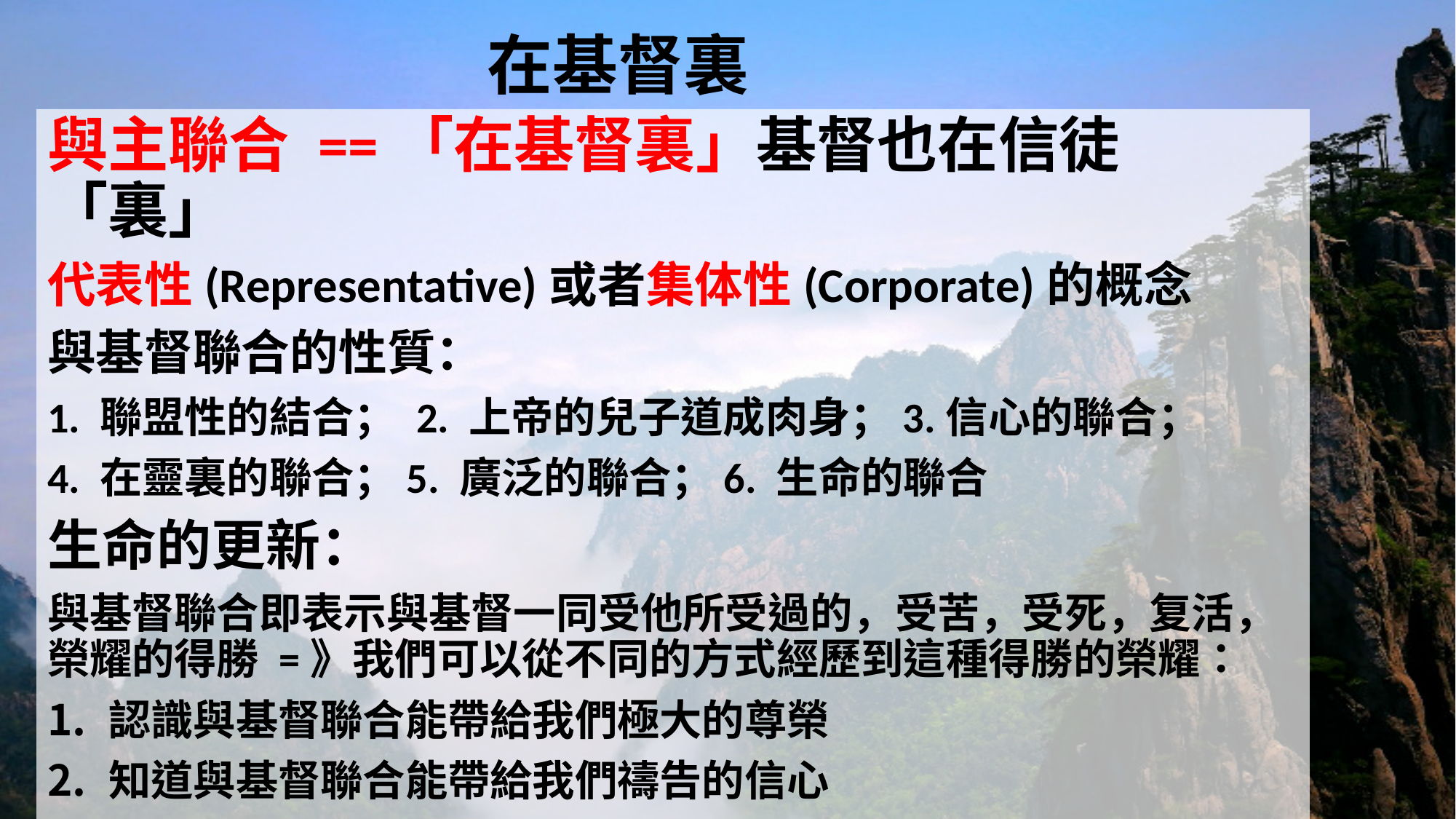

# 在基督裏
與主聯合 ==「在基督裏」基督也在信徒「裏」
代表性(Representative)或者集体性(Corporate)的概念
與基督聯合的性質：
1. 聯盟性的結合； 2. 上帝的兒子道成肉身；3.信心的聯合；
4. 在靈裏的聯合；5. 廣泛的聯合；6. 生命的聯合
生命的更新：
與基督聯合即表示與基督一同受他所受過的，受苦，受死，复活，榮耀的得勝 =》我們可以從不同的方式經歷到這種得勝的榮耀：
認識與基督聯合能帶給我們極大的尊榮
知道與基督聯合能帶給我們禱告的信心
知道與基督聯合能夠保護我們免受誘惑